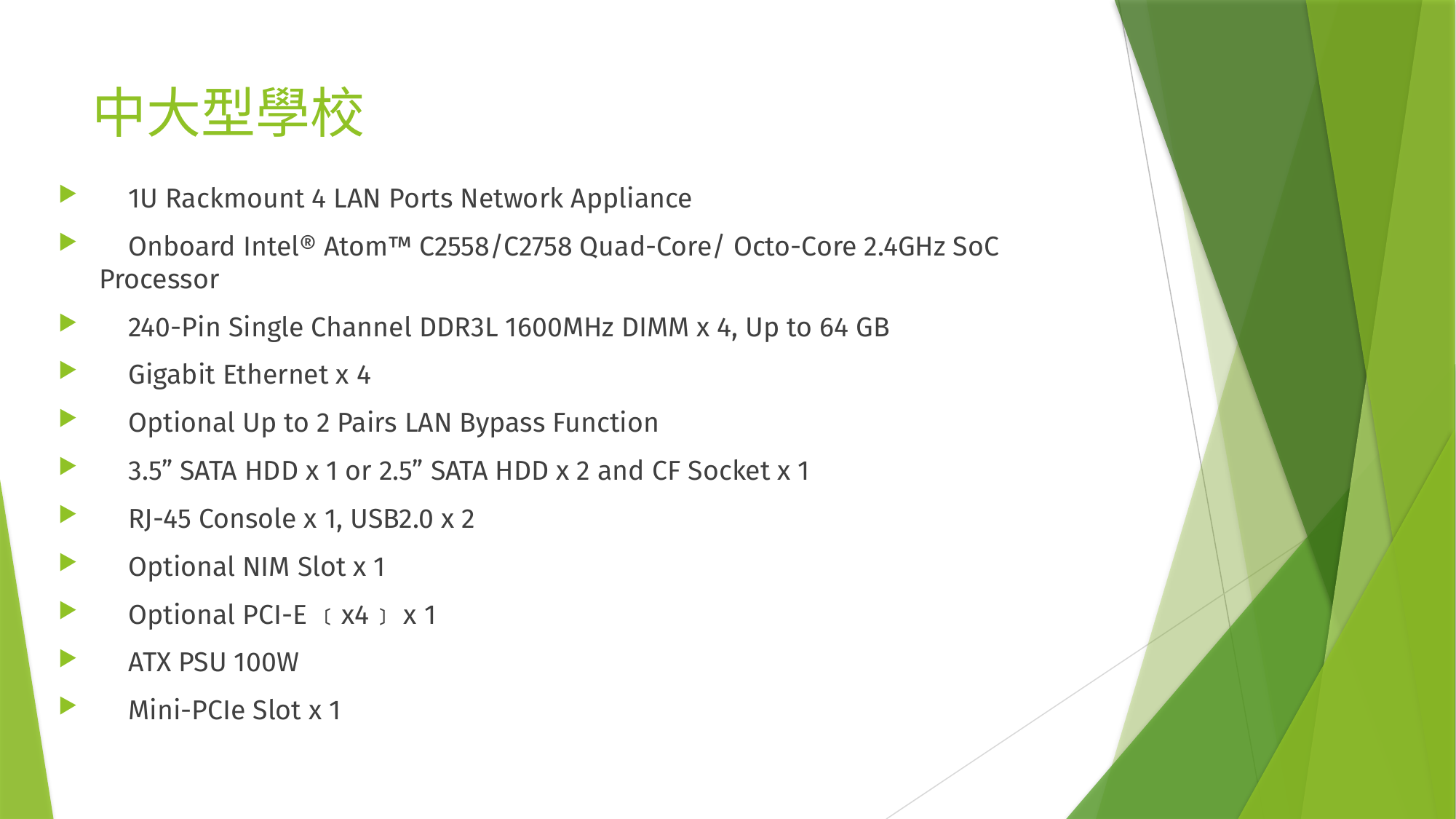

# 中大型學校
    1U Rackmount 4 LAN Ports Network Appliance
    Onboard Intel® Atom™ C2558/C2758 Quad-Core/ Octo-Core 2.4GHz SoC Processor
    240-Pin Single Channel DDR3L 1600MHz DIMM x 4, Up to 64 GB
    Gigabit Ethernet x 4
    Optional Up to 2 Pairs LAN Bypass Function
    3.5” SATA HDD x 1 or 2.5” SATA HDD x 2 and CF Socket x 1
    RJ-45 Console x 1, USB2.0 x 2
    Optional NIM Slot x 1
    Optional PCI-E ﹝x4﹞ x 1
    ATX PSU 100W
    Mini-PCIe Slot x 1